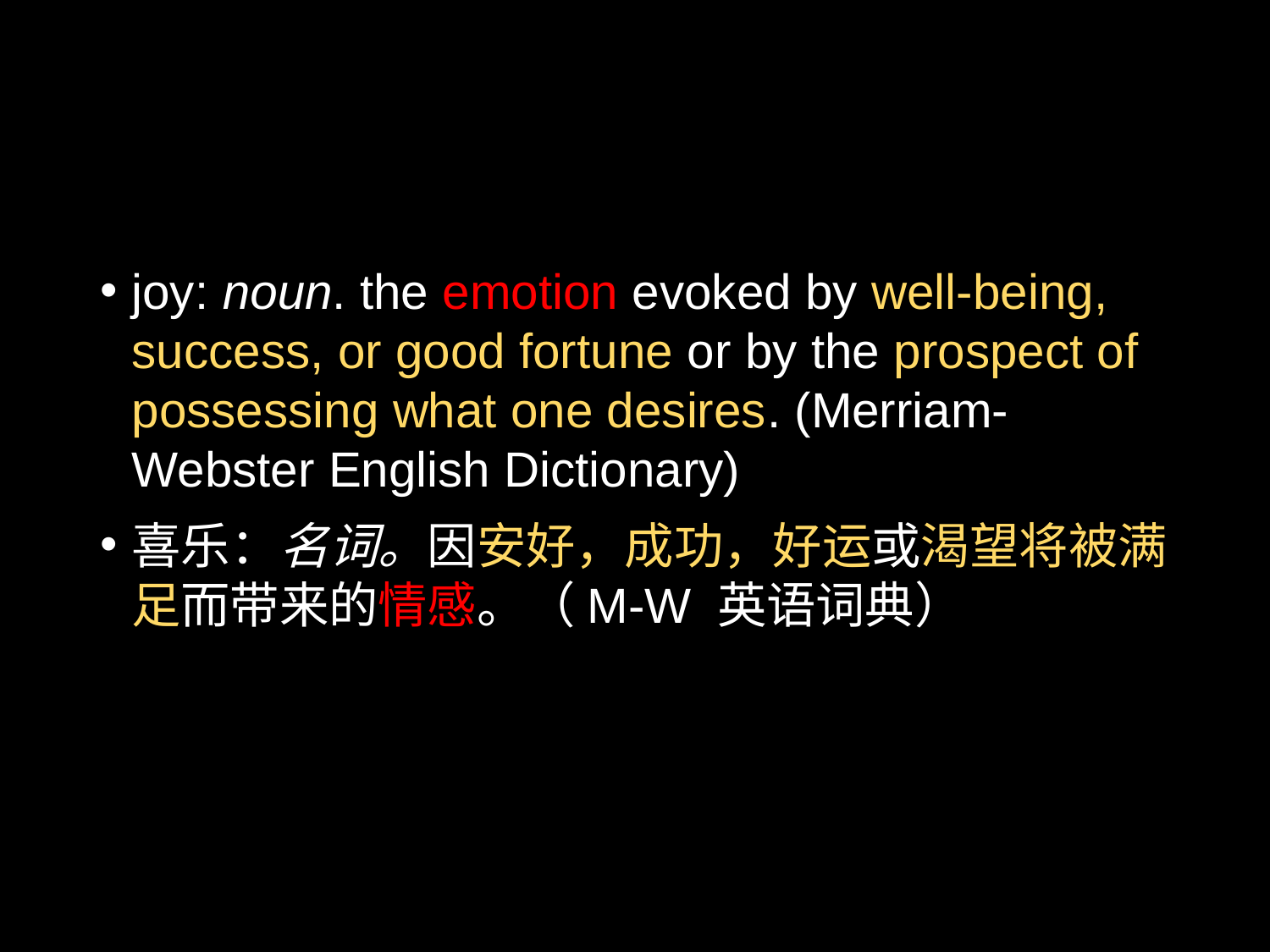

#
joy: noun. the emotion evoked by well-being, success, or good fortune or by the prospect of possessing what one desires. (Merriam-Webster English Dictionary)
喜乐：名词。因安好，成功，好运或渴望将被满足而带来的情感。（M-W 英语词典）